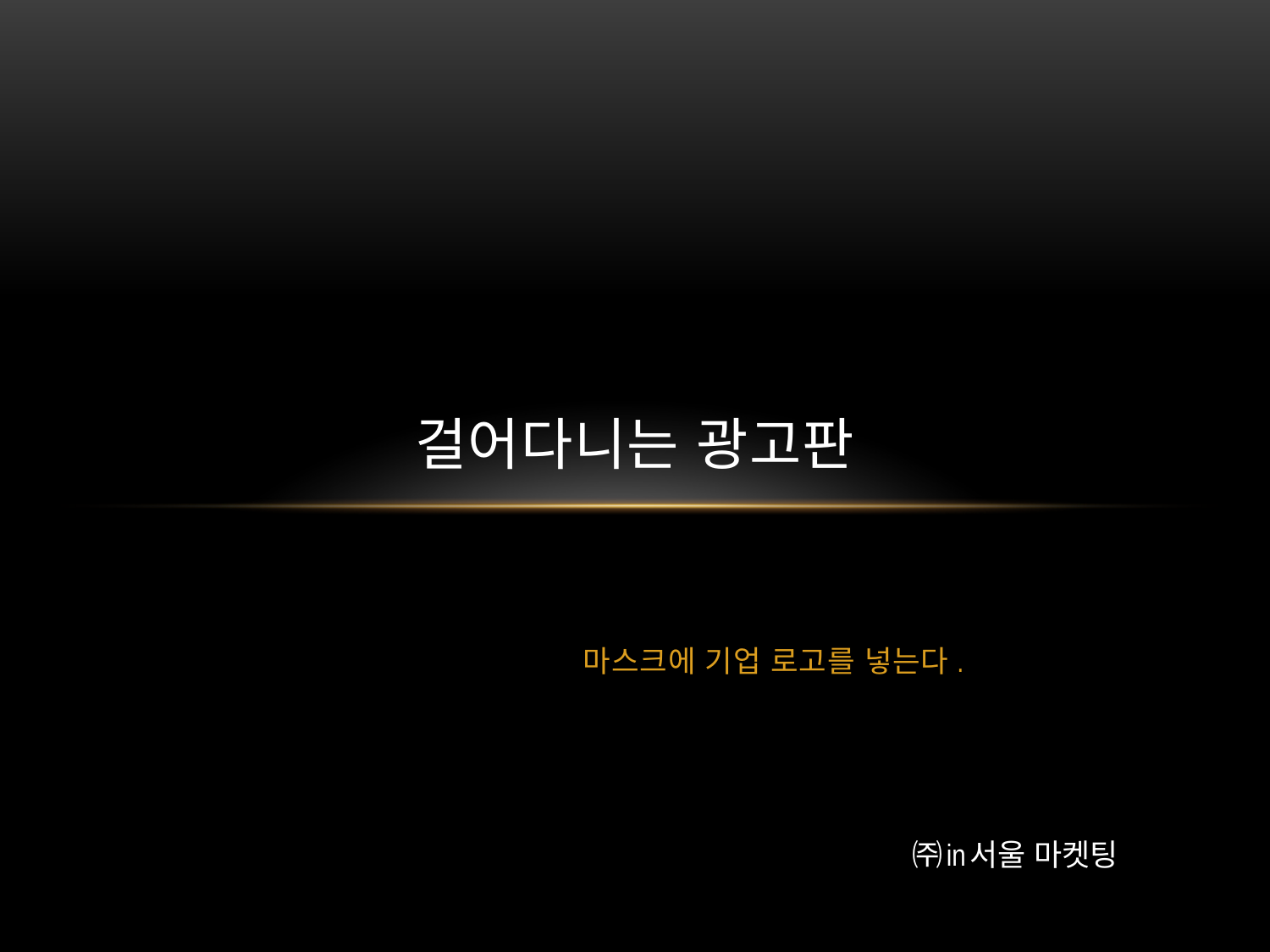

# 걸어다니는 광고판
마스크에 기업 로고를 넣는다.
㈜in서울 마켓팅